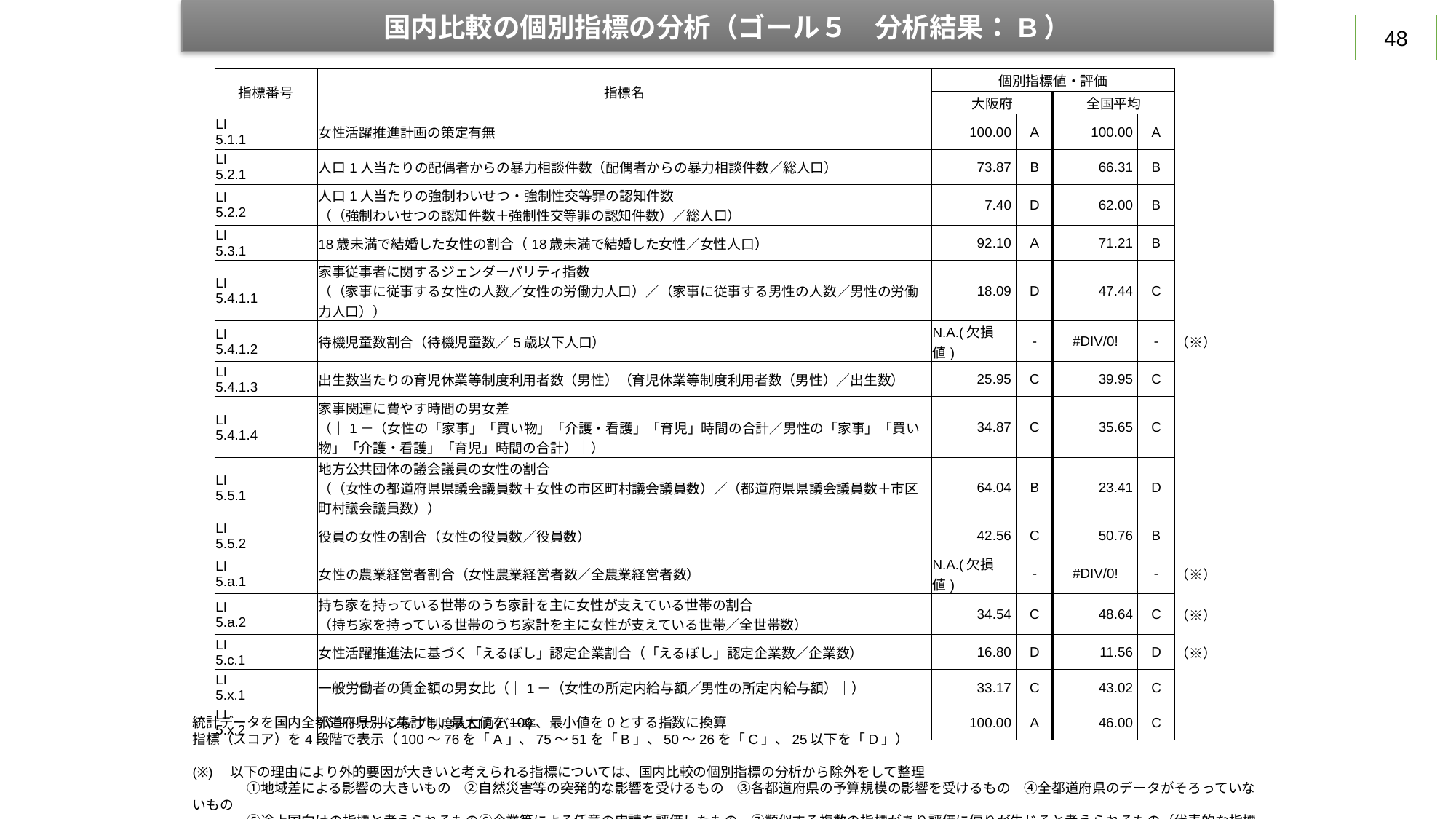

国内比較の個別指標の分析（ゴール５　分析結果：B）
48
| 指標番号 | 指標名 | 個別指標値・評価 |  |  |  |  |
| --- | --- | --- | --- | --- | --- | --- |
|  |  | 大阪府 |  | 全国平均 |  |  |
| LI 5.1.1 | 女性活躍推進計画の策定有無 | 100.00 | A | 100.00 | A |  |
| LI 5.2.1 | 人口1人当たりの配偶者からの暴力相談件数（配偶者からの暴力相談件数／総人口） | 73.87 | B | 66.31 | B |  |
| LI 5.2.2 | 人口1人当たりの強制わいせつ・強制性交等罪の認知件数 （（強制わいせつの認知件数＋強制性交等罪の認知件数）／総人口） | 7.40 | D | 62.00 | B |  |
| LI 5.3.1 | 18歳未満で結婚した女性の割合（18歳未満で結婚した女性／女性人口） | 92.10 | A | 71.21 | B |  |
| LI 5.4.1.1 | 家事従事者に関するジェンダーパリティ指数 （（家事に従事する女性の人数／女性の労働力人口）／（家事に従事する男性の人数／男性の労働力人口）） | 18.09 | D | 47.44 | C |  |
| LI 5.4.1.2 | 待機児童数割合（待機児童数／5歳以下人口） | N.A.(欠損値) | ‐ | #DIV/0! | ‐ | （※） |
| LI 5.4.1.3 | 出生数当たりの育児休業等制度利用者数（男性）（育児休業等制度利用者数（男性）／出生数） | 25.95 | C | 39.95 | C |  |
| LI 5.4.1.4 | 家事関連に費やす時間の男女差 （｜1－（女性の「家事」「買い物」「介護・看護」「育児」時間の合計／男性の「家事」「買い物」「介護・看護」「育児」時間の合計）｜） | 34.87 | C | 35.65 | C |  |
| LI 5.5.1 | 地方公共団体の議会議員の女性の割合 （（女性の都道府県県議会議員数＋女性の市区町村議会議員数）／（都道府県県議会議員数＋市区町村議会議員数）） | 64.04 | B | 23.41 | D |  |
| LI 5.5.2 | 役員の女性の割合（女性の役員数／役員数） | 42.56 | C | 50.76 | B |  |
| LI 5.a.1 | 女性の農業経営者割合（女性農業経営者数／全農業経営者数） | N.A.(欠損値) | ‐ | #DIV/0! | ‐ | （※） |
| LI 5.a.2 | 持ち家を持っている世帯のうち家計を主に女性が支えている世帯の割合 （持ち家を持っている世帯のうち家計を主に女性が支えている世帯／全世帯数） | 34.54 | C | 48.64 | C | （※） |
| LI 5.c.1 | 女性活躍推進法に基づく「えるぼし」認定企業割合（「えるぼし」認定企業数／企業数） | 16.80 | D | 11.56 | D | （※） |
| LI 5.x.1 | 一般労働者の賃金額の男女比（｜1－（女性の所定内給与額／男性の所定内給与額）｜） | 33.17 | C | 43.02 | C |  |
| LI 5.x.2 | パートナーシップ制度人口カバー率 | 100.00 | A | 46.00 | C |  |
統計データを国内全都道府県別に集計し、最大値を100、最小値を0とする指数に換算
指標（スコア）を4段階で表示（100～76を「A」、75～51を「B」、50～26を「C」、25以下を「D」）

(※)　以下の理由により外的要因が大きいと考えられる指標については、国内比較の個別指標の分析から除外をして整理
　　　　①地域差による影響の大きいもの　②自然災害等の突発的な影響を受けるもの　③各都道府県の予算規模の影響を受けるもの　④全都道府県のデータがそろっていないもの
　　　　⑤途上国向けの指標と考えられるもの⑥企業等による任意の申請を評価したもの　⑦類似する複数の指標があり評価に偏りが生じると考えられるもの（代表的な指標で評価）